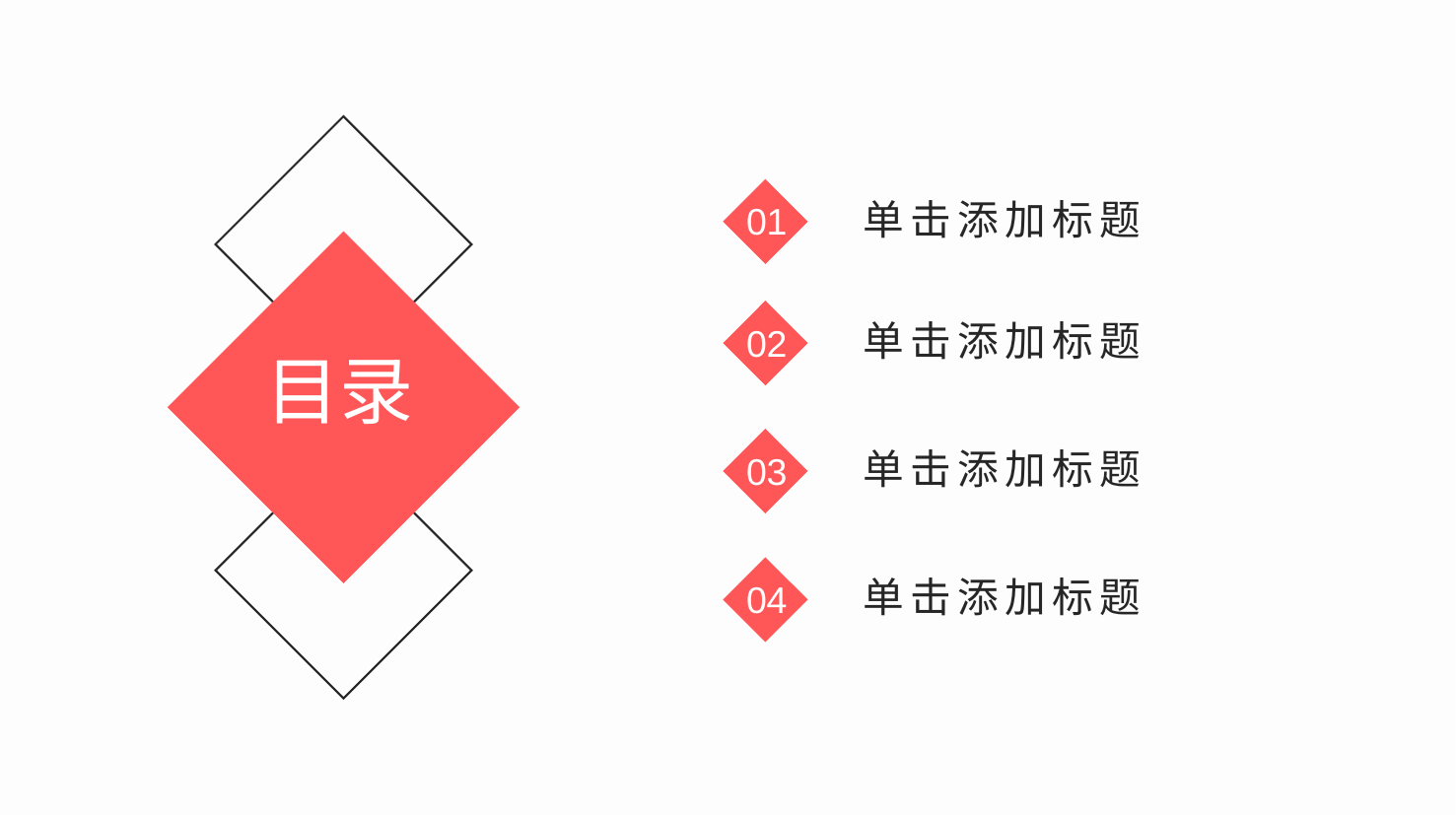

单击添加标题
01

单击添加标题
02

目录
单击添加标题
03

单击添加标题
04